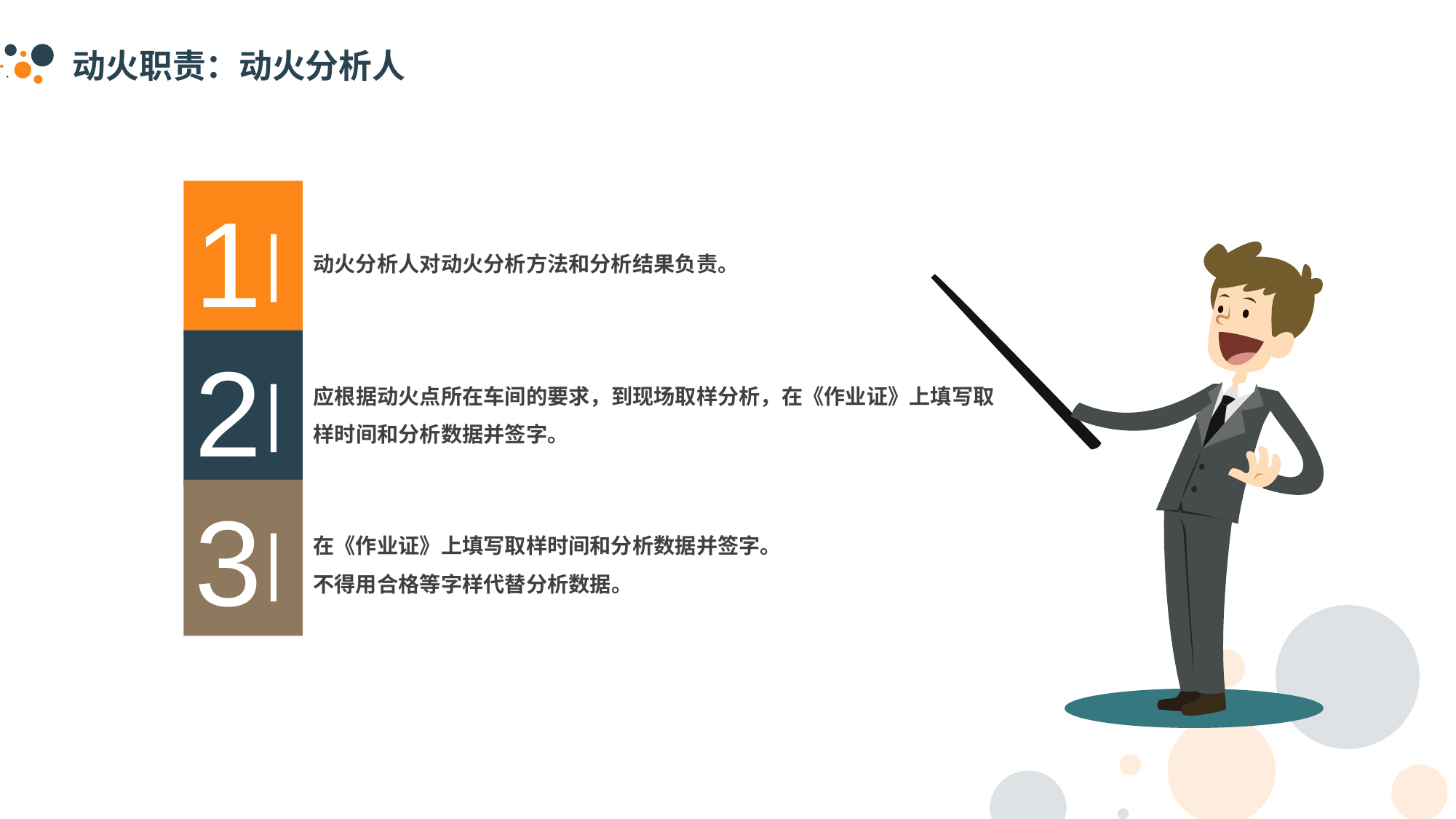

动火职责：动火分析人

1
动火分析人对动火分析方法和分析结果负责。
|
2
应根据动火点所在车间的要求，到现场取样分析，在《作业证》上填写取样时间和分析数据并签字。
|
3
在《作业证》上填写取样时间和分析数据并签字。
不得用合格等字样代替分析数据。
|